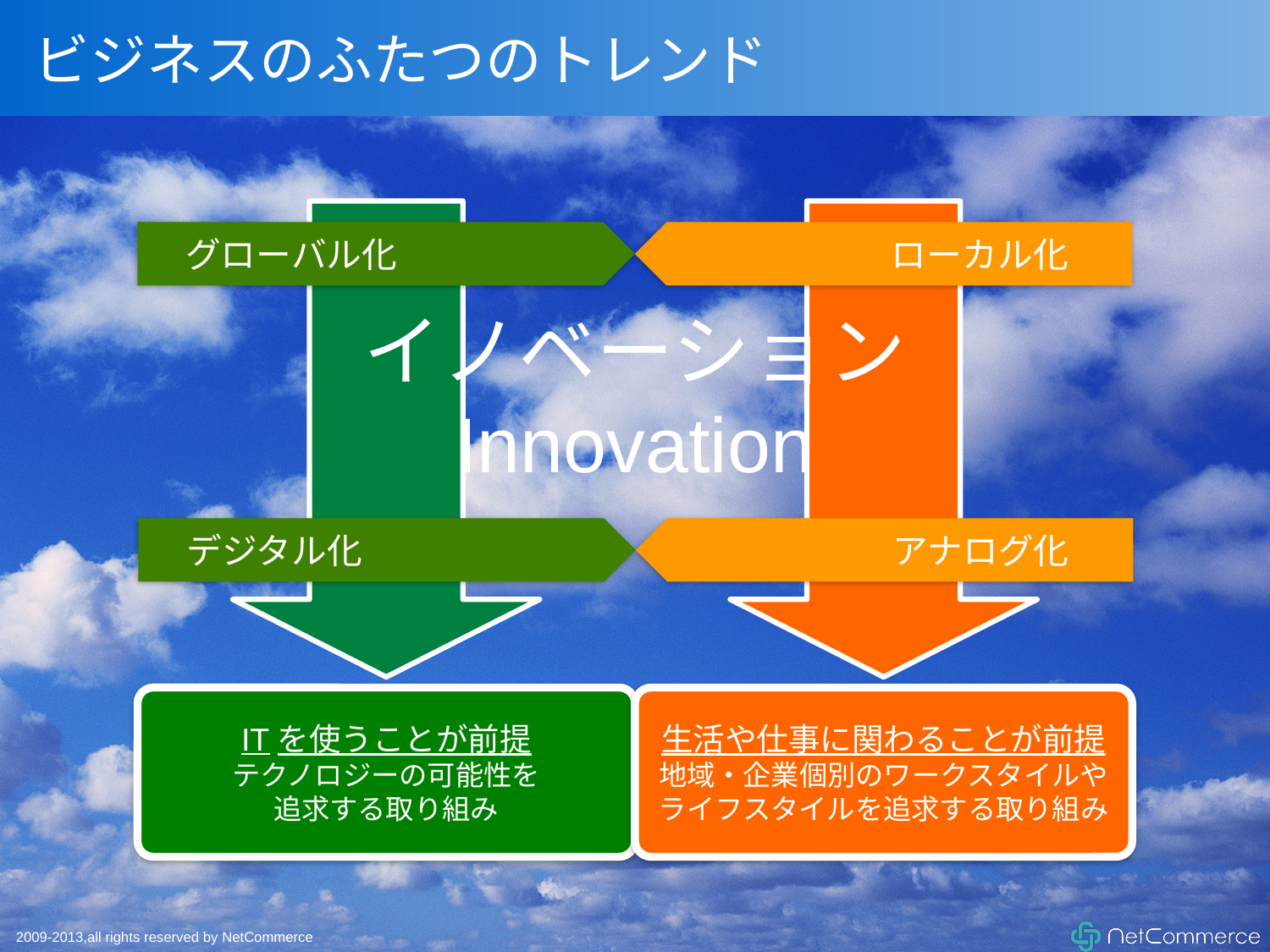

# ビジネスのふたつのトレンド

ITを使うことが前提
テクノロジーの可能性を
追求する取り組み

生活や仕事に関わることが前提
地域・企業個別のワークスタイルや
ライフスタイルを追求する取り組み
　グローバル化
　　　　　　ローカル化
イノベーション
Innovation
　デジタル化
　　　　　アナログ化